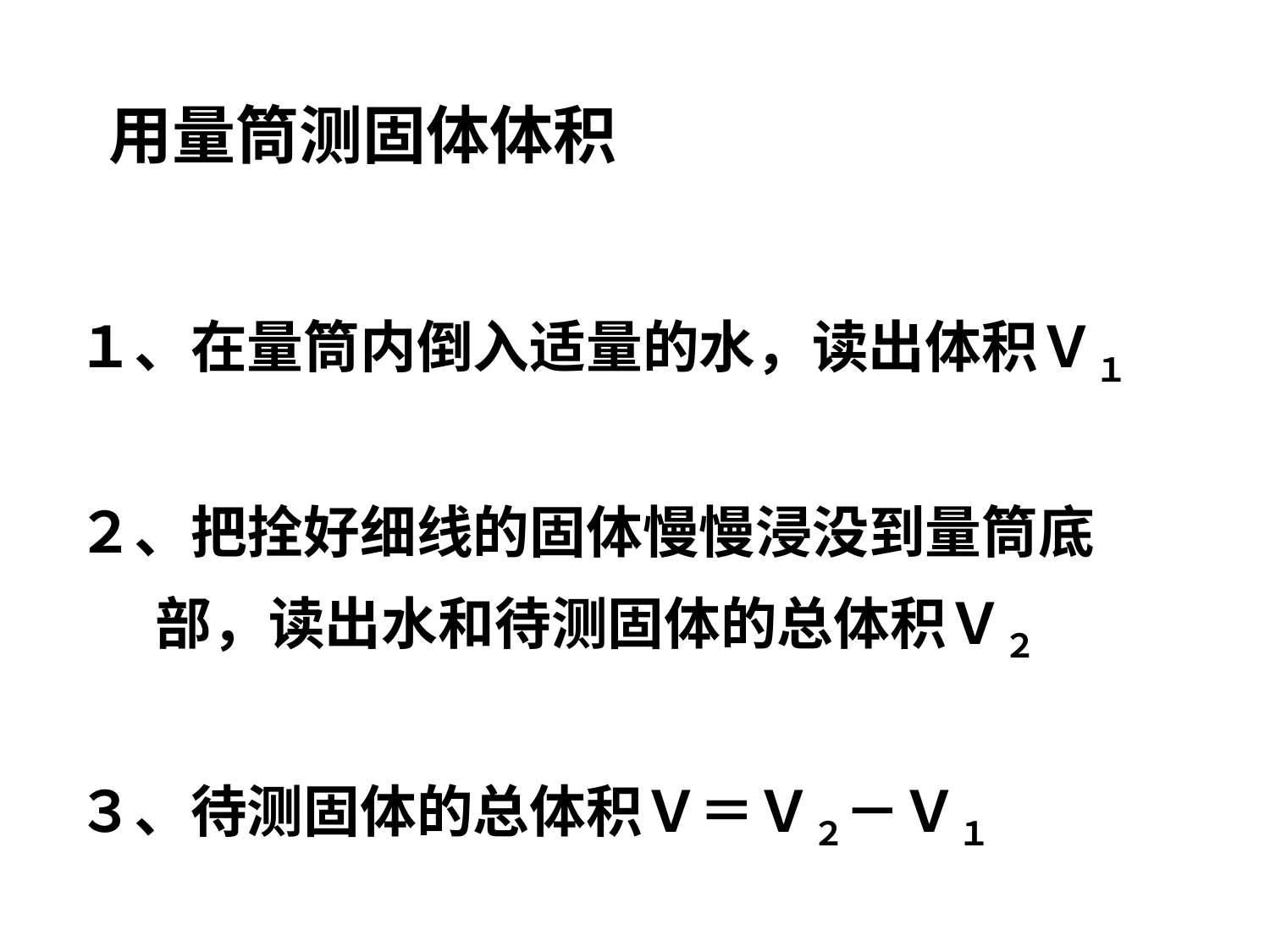

用量筒测固体体积

１、在量筒内倒入适量的水，读出体积Ｖ１

２、把拴好细线的固体慢慢浸没到量筒底
     部，读出水和待测固体的总体积Ｖ２

３、待测固体的总体积Ｖ＝Ｖ２－Ｖ１